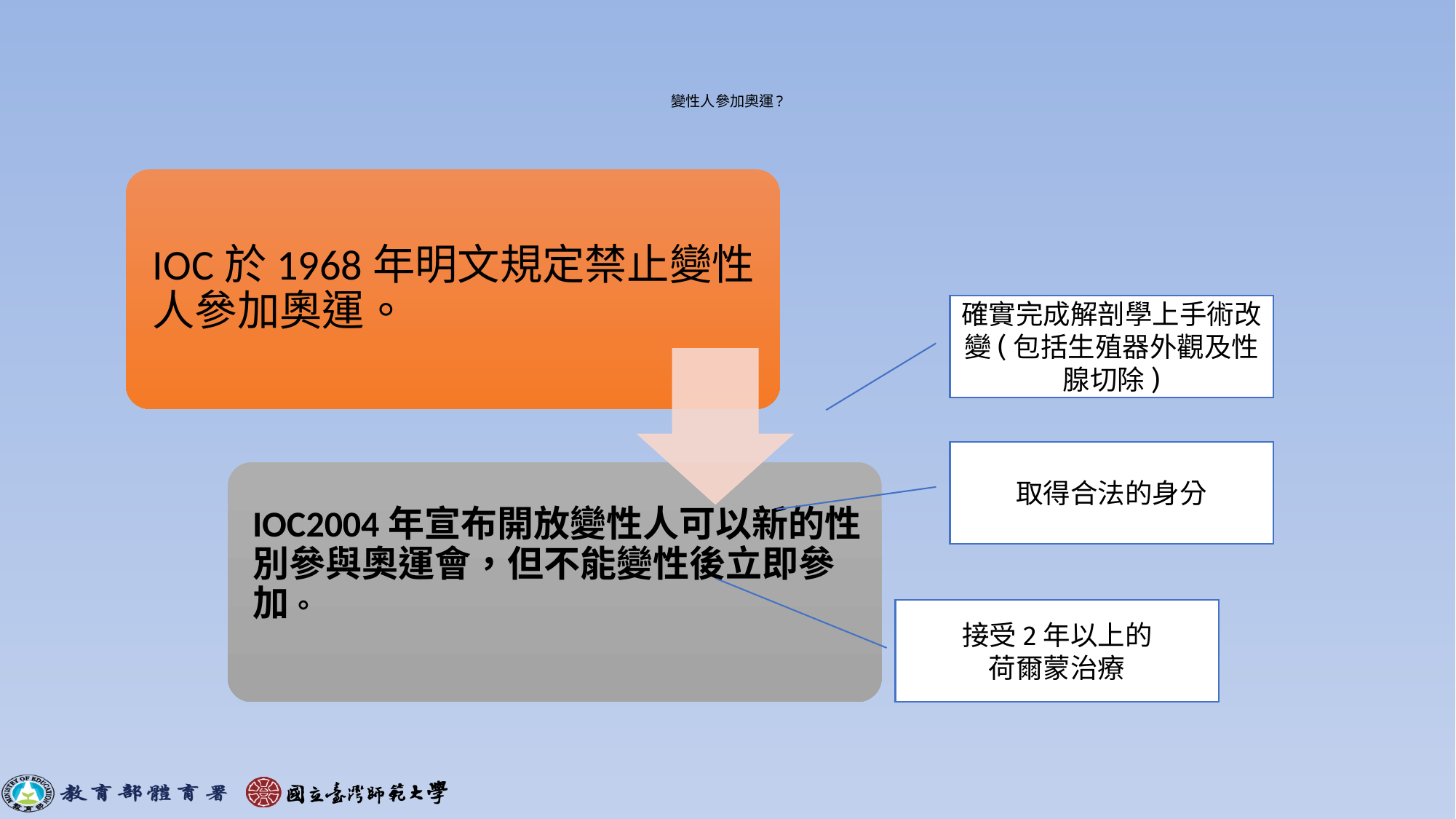

# 變性人參加奧運?
IOC於1968年明文規定禁止變性人參加奧運。
IOC2004年宣布開放變性人可以新的性別參與奧運會，但不能變性後立即參加。

確實完成解剖學上手術改變(包括生殖器外觀及性腺切除)
取得合法的身分
接受2年以上的
荷爾蒙治療